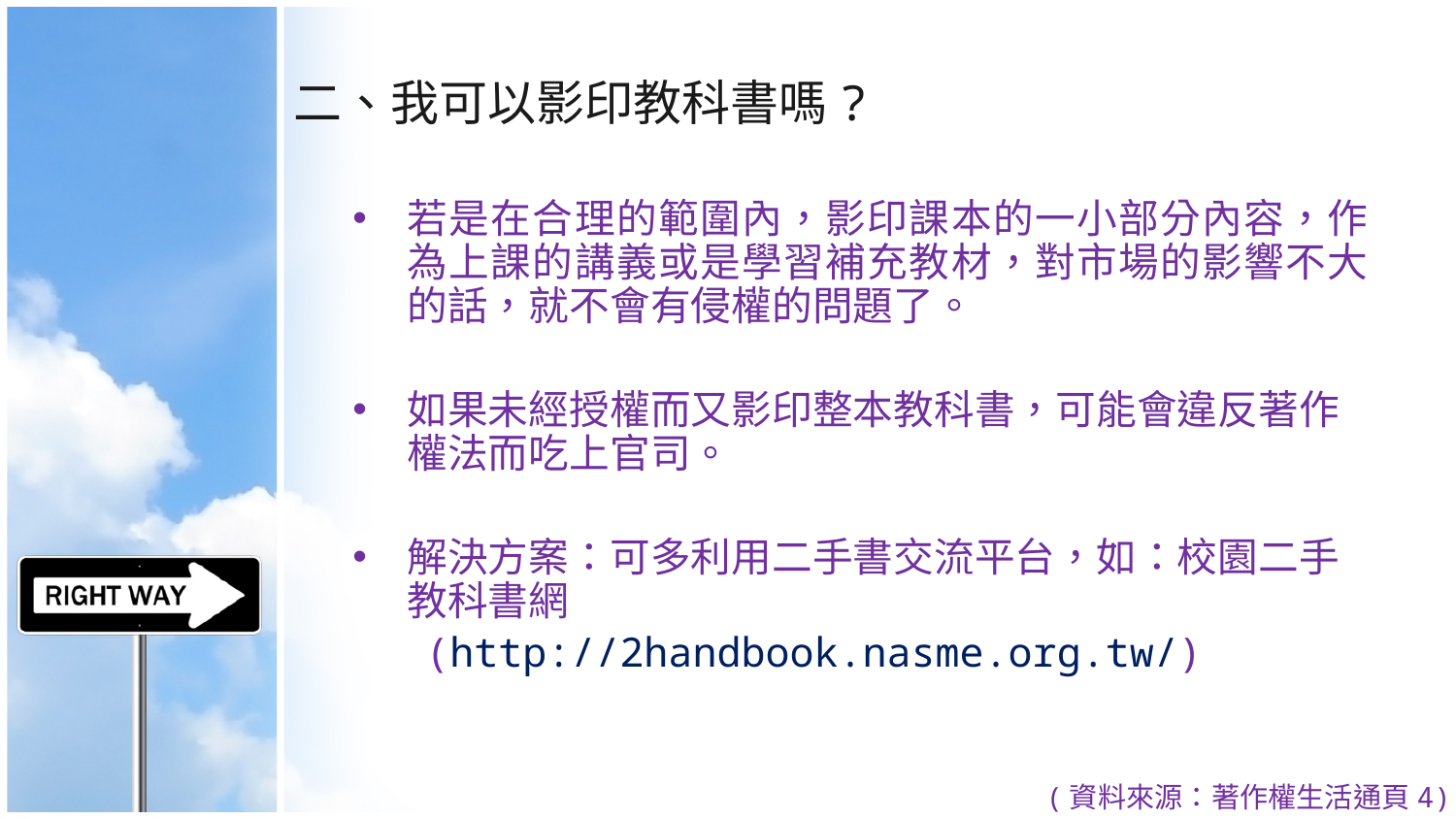

# 二、我可以影印教科書嗎?
若是在合理的範圍內，影印課本的一小部分內容，作為上課的講義或是學習補充教材，對市場的影響不大的話，就不會有侵權的問題了。

如果未經授權而又影印整本教科書，可能會違反著作權法而吃上官司。

解決方案：可多利用二手書交流平台，如：校園二手教科書網
   (http://2handbook.nasme.org.tw/)

(資料來源：著作權生活通頁4)